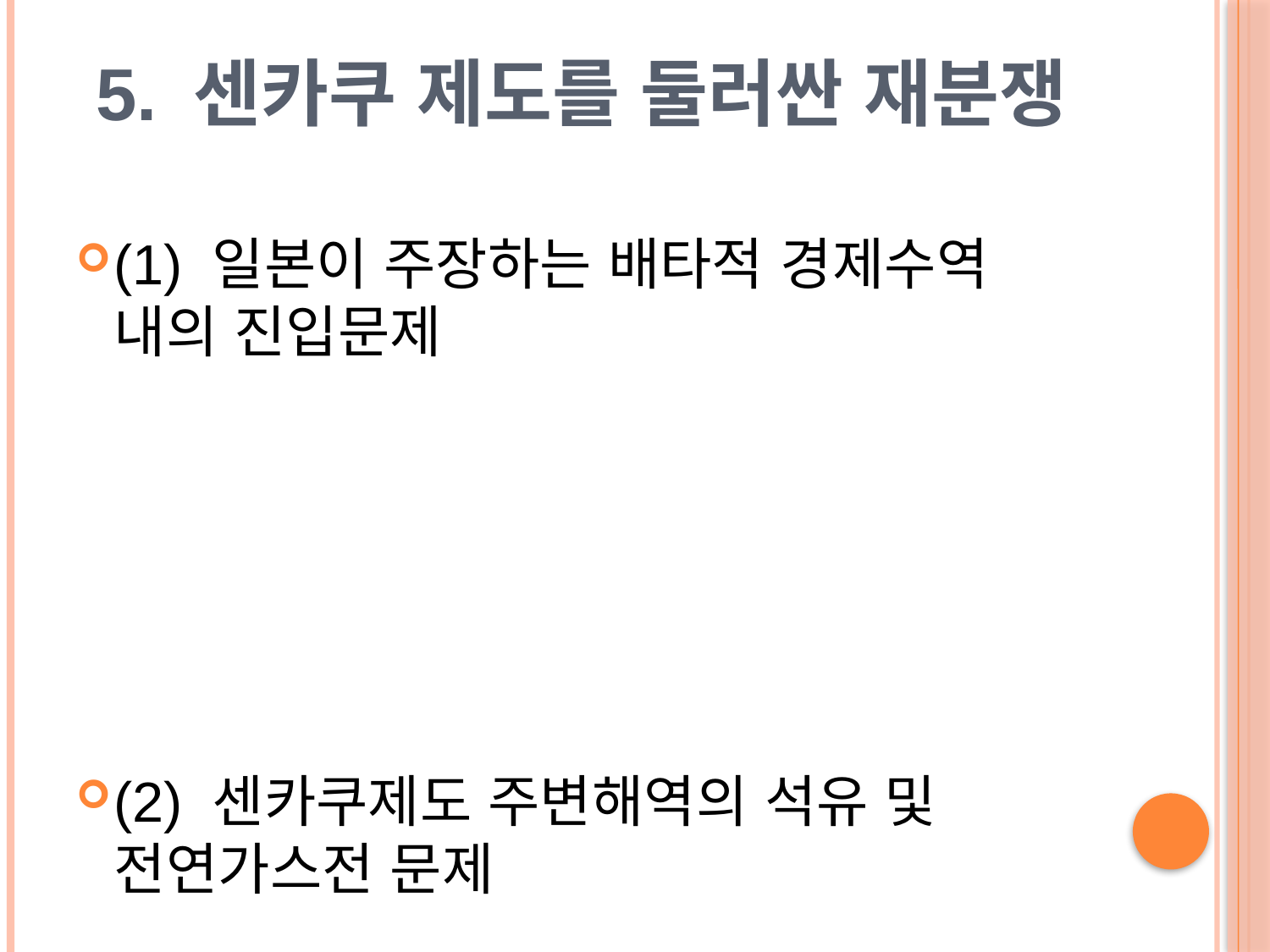

# 5. 센카쿠 제도를 둘러싼 재분쟁
(1) 일본이 주장하는 배타적 경제수역 내의 진입문제

(2) 센카쿠제도 주변해역의 석유 및 전연가스전 문제